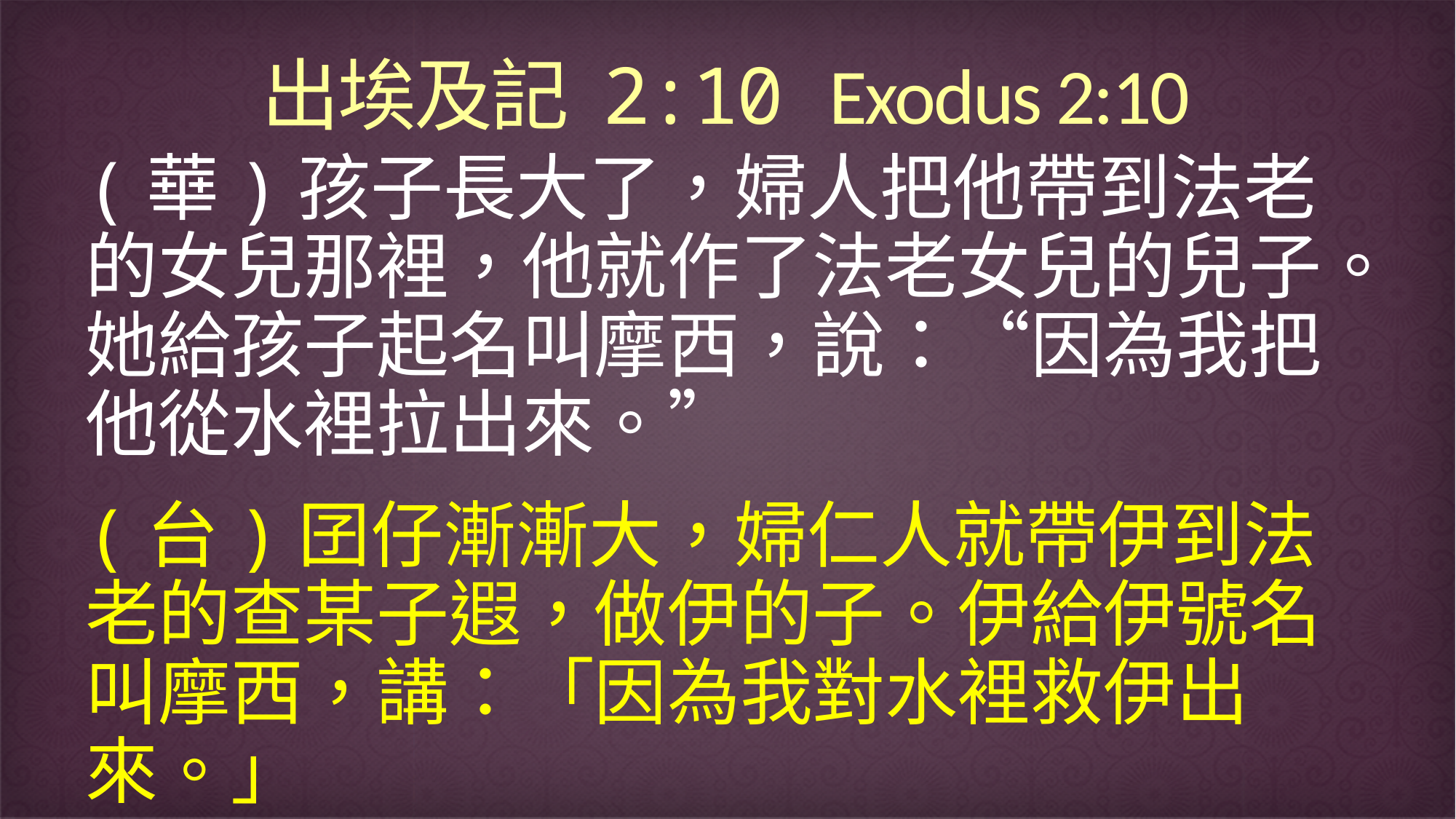

# 出埃及記 2:10 Exodus 2:10
(華)孩子長大了，婦人把他帶到法老的女兒那裡，他就作了法老女兒的兒子。她給孩子起名叫摩西，說：“因為我把他從水裡拉出來。”

(台)囝仔漸漸大，婦仁人就帶伊到法老的查某子遐，做伊的子。伊給伊號名叫摩西，講：「因為我對水裡救伊出來。」